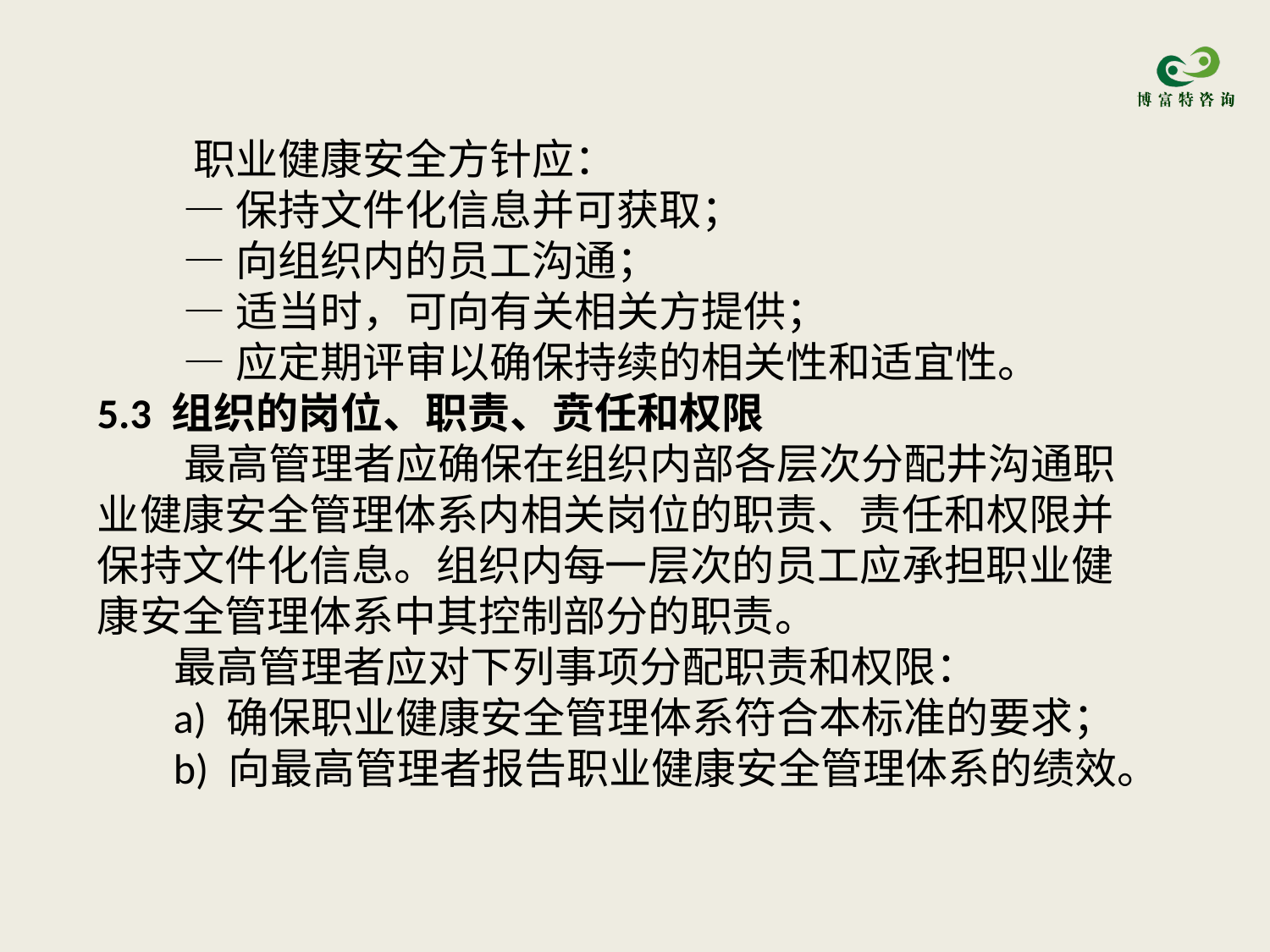

职业健康安全方针应：
         —保持文件化信息并可获取；
         —向组织内的员工沟通；
         —适当时，可向有关相关方提供；
         —应定期评审以确保持续的相关性和适宜性。
5.3 组织的岗位、职责、贲任和权限
        最高管理者应确保在组织内部各层次分配井沟通职业健康安全管理体系内相关岗位的职责、责任和权限并保持文件化信息。组织内每一层次的员工应承担职业健康安全管理体系中其控制部分的职责。
       最高管理者应对下列事项分配职责和权限：
        a) 确保职业健康安全管理体系符合本标准的要求；
        b) 向最高管理者报告职业健康安全管理体系的绩效。